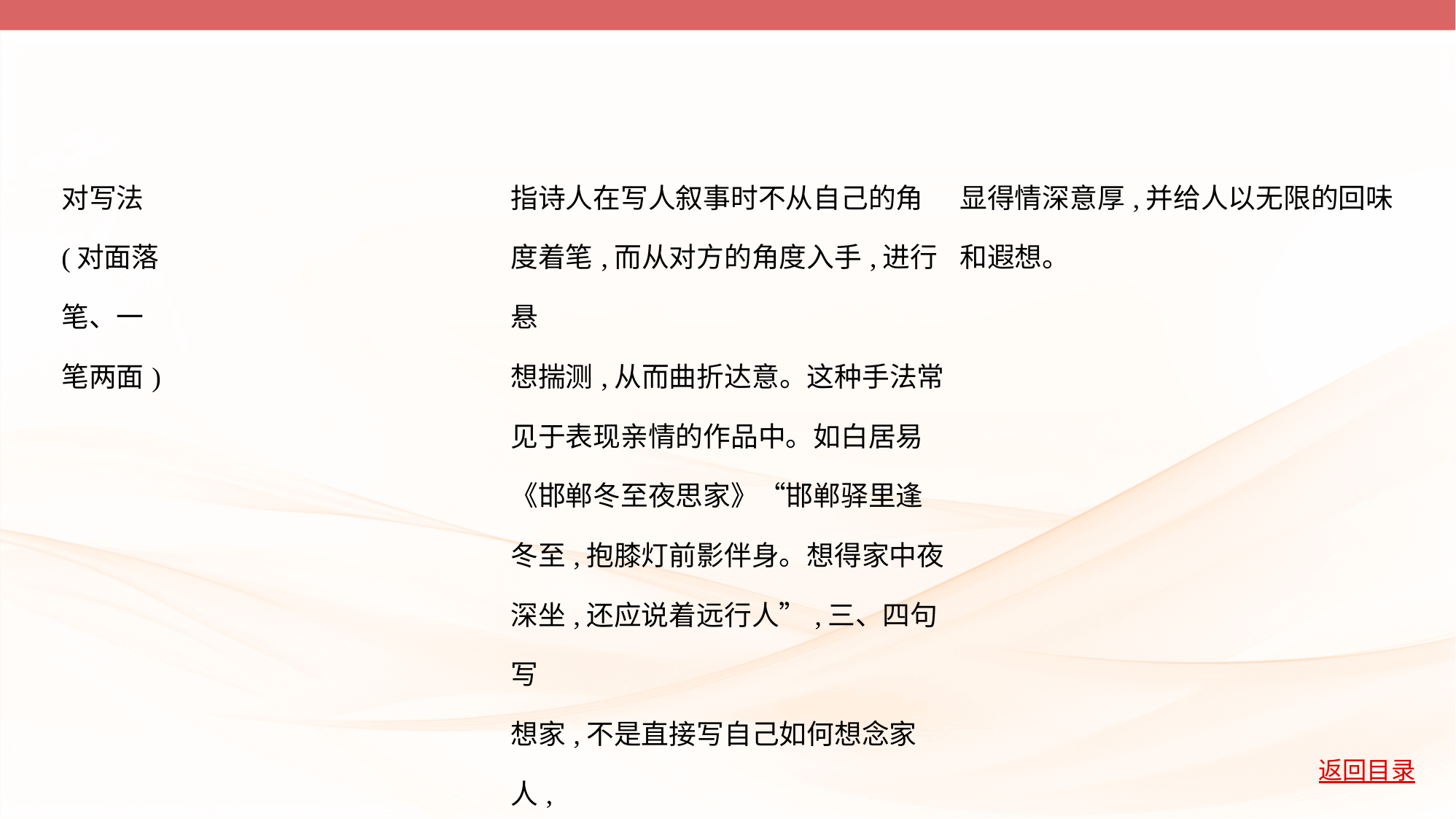

| 对写法 (对面落 笔、一 笔两面) | 指诗人在写人叙事时不从自己的角 度着笔,而从对方的角度入手,进行悬 想揣测,从而曲折达意。这种手法常 见于表现亲情的作品中。如白居易 《邯郸冬至夜思家》“邯郸驿里逢 冬至,抱膝灯前影伴身。想得家中夜 深坐,还应说着远行人”,三、四句写 想家,不是直接写自己如何想念家人, 而是换一种角度,极写家里人如何想 念自己,使思念之情加倍托出。 | 显得情深意厚,并给人以无限的回味 和遐想。 |
| --- | --- | --- |